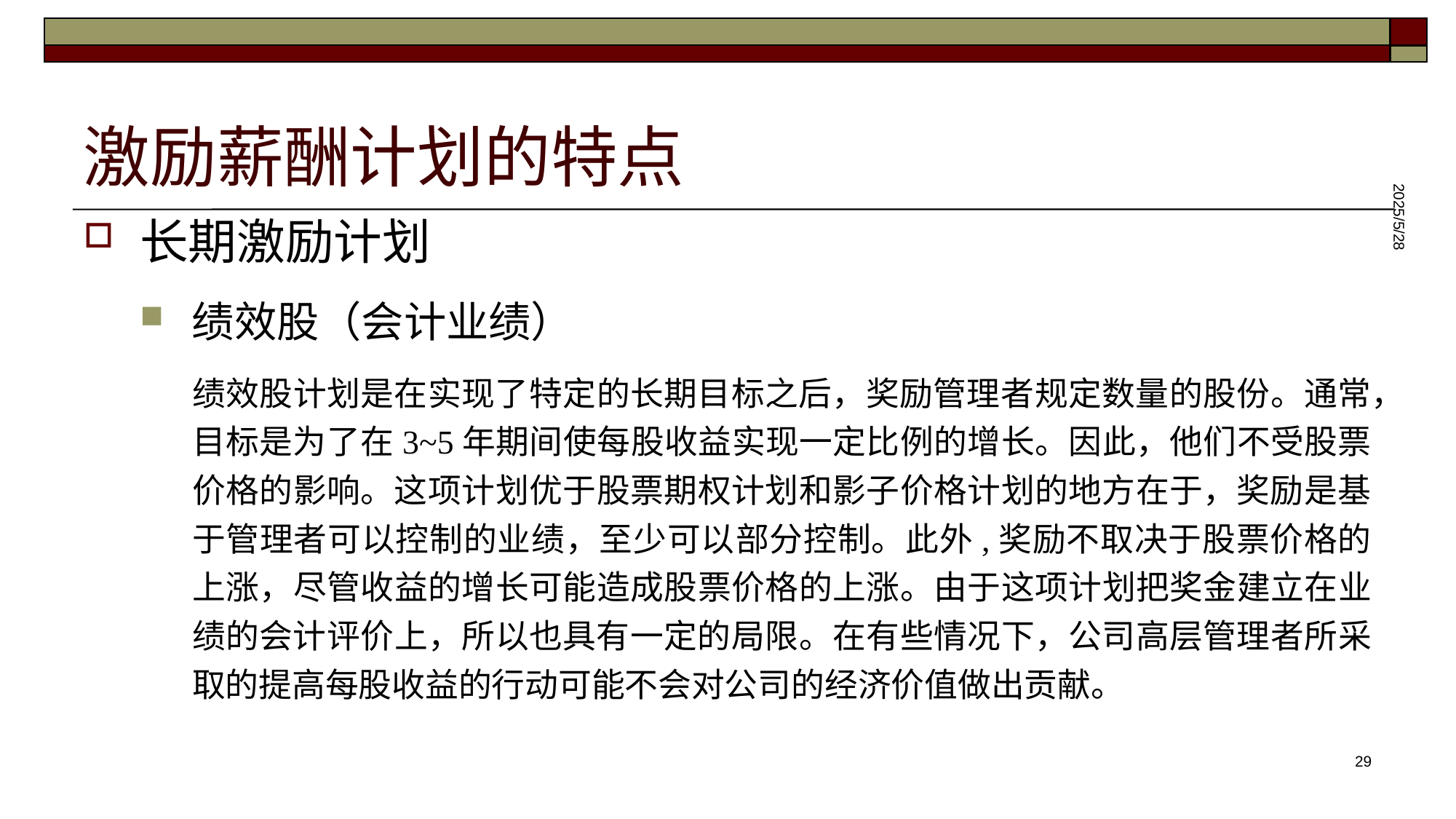

# 激励薪酬计划的特点
长期激励计划
绩效股（会计业绩）
绩效股计划是在实现了特定的长期目标之后，奖励管理者规定数量的股份。通常，目标是为了在3~5年期间使每股收益实现一定比例的增长。因此，他们不受股票价格的影响。这项计划优于股票期权计划和影子价格计划的地方在于，奖励是基于管理者可以控制的业绩，至少可以部分控制。此外,奖励不取决于股票价格的上涨，尽管收益的增长可能造成股票价格的上涨。由于这项计划把奖金建立在业绩的会计评价上，所以也具有一定的局限。在有些情况下，公司高层管理者所采取的提高每股收益的行动可能不会对公司的经济价值做出贡献。

2025/5/28
29